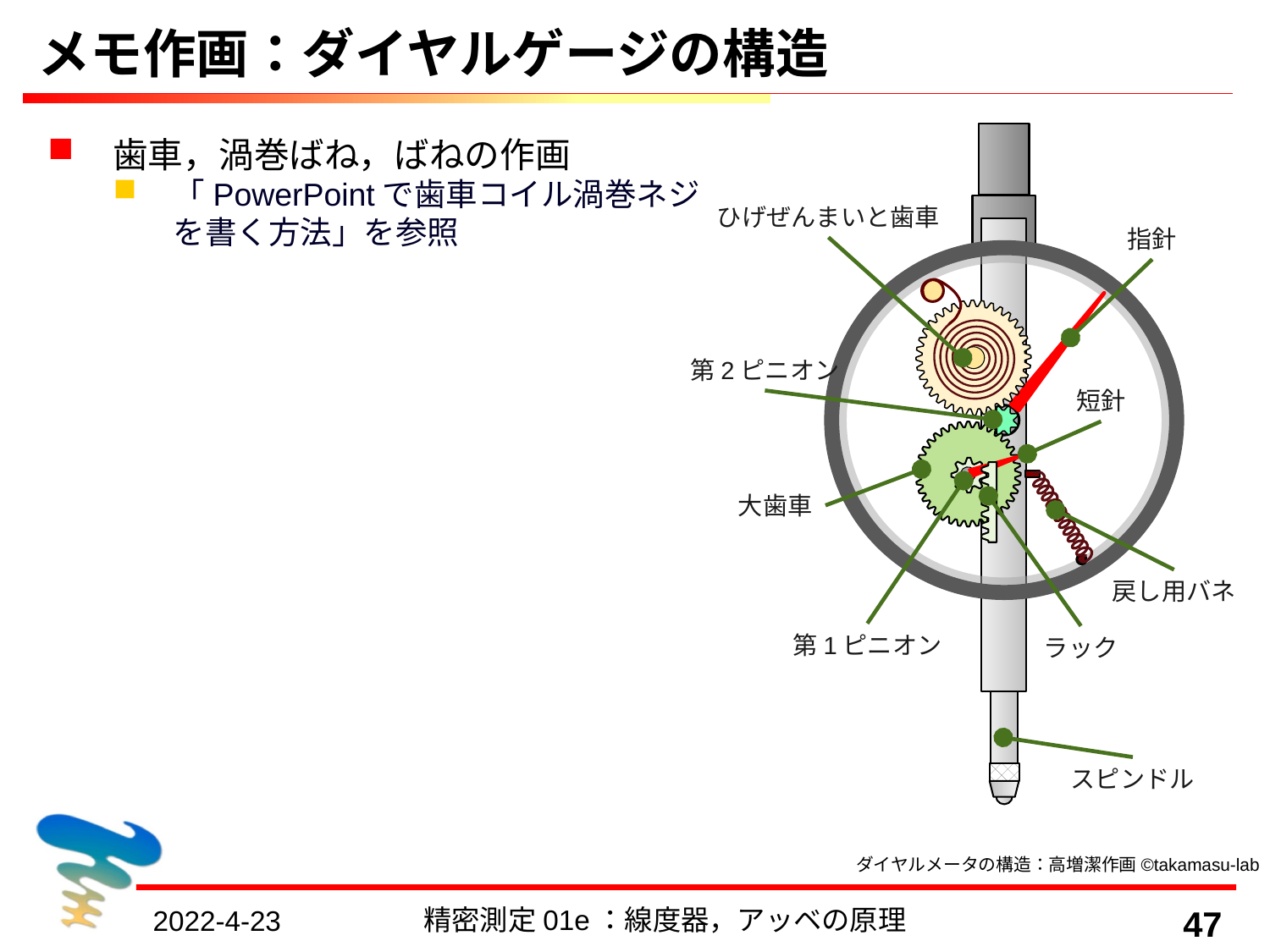

# メモ作画：ダイヤルゲージの構造

ひげぜんまいと歯車

指針

第2ピニオン
短針

大歯車

戻し用バネ
第1ピニオン
ラック

スピンドル

歯車，渦巻ばね，ばねの作画
「PowerPointで歯車コイル渦巻ネジ
を書く方法」を参照
ダイヤルメータの構造：高増潔作画©takamasu-lab
精密測定01e：線度器，アッベの原理
47
2022-4-23